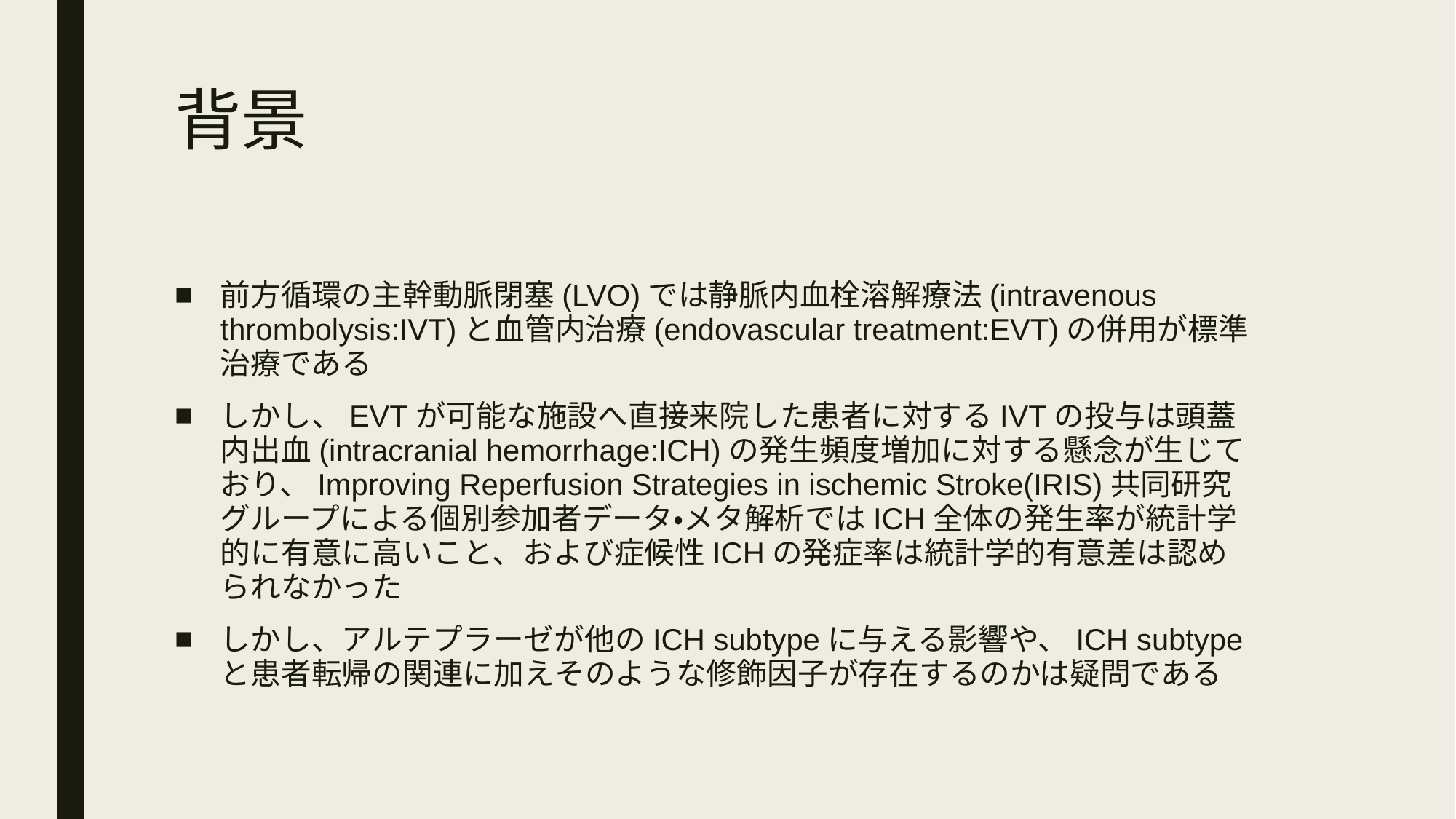

# 背景
前方循環の主幹動脈閉塞(LVO)では静脈内血栓溶解療法(intravenous thrombolysis:IVT)と血管内治療(endovascular treatment:EVT)の併用が標準治療である
しかし、EVTが可能な施設へ直接来院した患者に対するIVTの投与は頭蓋内出血(intracranial hemorrhage:ICH)の発生頻度増加に対する懸念が生じており、Improving Reperfusion Strategies in ischemic Stroke(IRIS)共同研究グループによる個別参加者データ・メタ解析ではICH全体の発生率が統計学的に有意に高いこと、および症候性ICHの発症率は統計学的有意差は認められなかった
しかし、アルテプラーゼが他のICH subtypeに与える影響や、ICH subtypeと患者転帰の関連に加えそのような修飾因子が存在するのかは疑問である